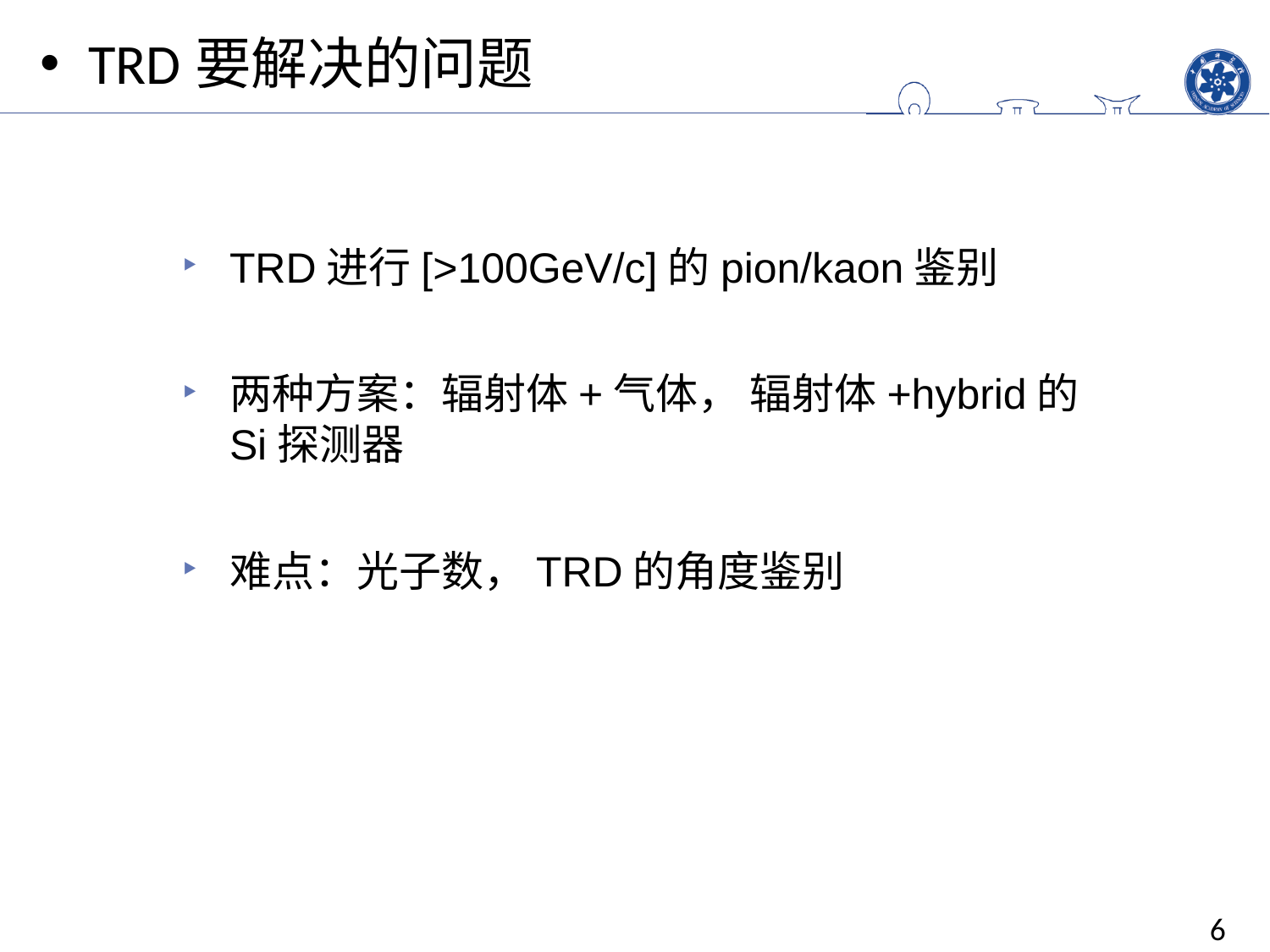

TRD要解决的问题
TRD进行[>100GeV/c]的pion/kaon鉴别

两种方案：辐射体+气体， 辐射体+hybrid的Si探测器

难点：光子数，TRD的角度鉴别
6